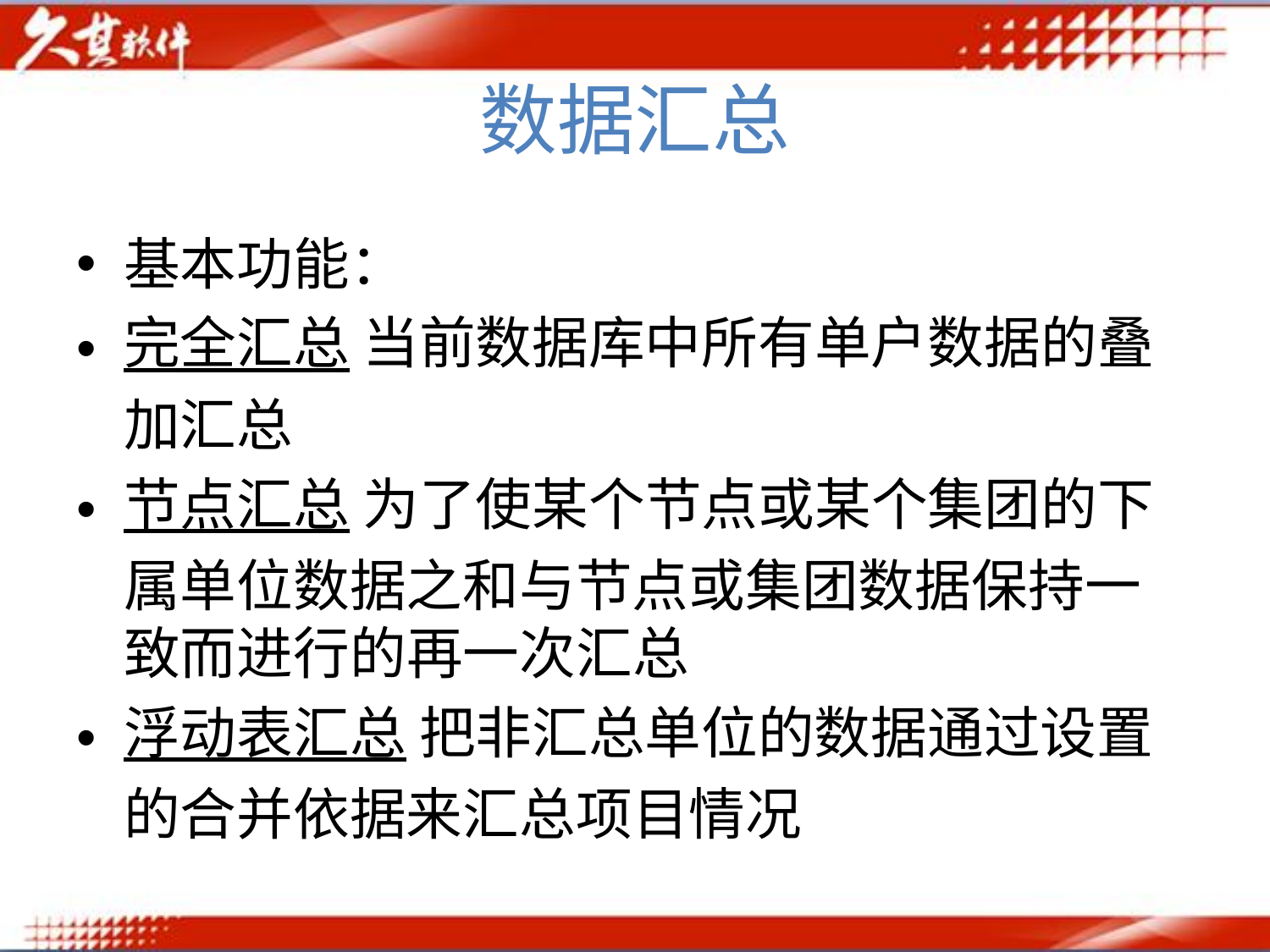

# 数据汇总
基本功能：
完全汇总 当前数据库中所有单户数据的叠加汇总
节点汇总 为了使某个节点或某个集团的下属单位数据之和与节点或集团数据保持一致而进行的再一次汇总
浮动表汇总 把非汇总单位的数据通过设置的合并依据来汇总项目情况